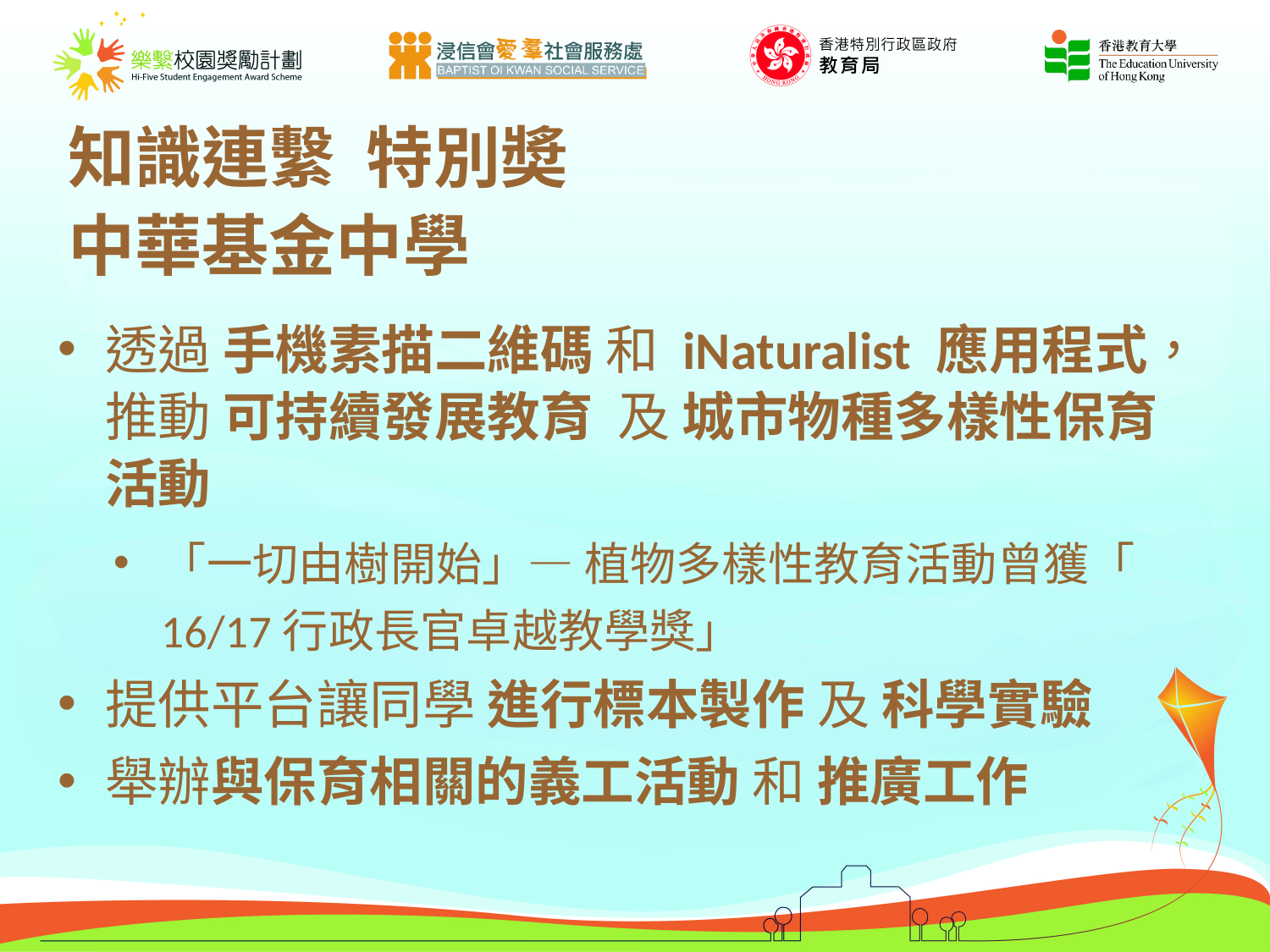

# 知識連繫  特別奬 中華基金中學
透過 手機素描二維碼 和 iNaturalist 應用程式，推動 可持續發展教育  及 城市物種多樣性保育活動
「一切由樹開始」— 植物多樣性教育活動曾獲「 16/17行政長官卓越教學獎」
提供平台讓同學 進行標本製作 及 科學實驗
舉辦與保育相關的義工活動 和 推廣工作